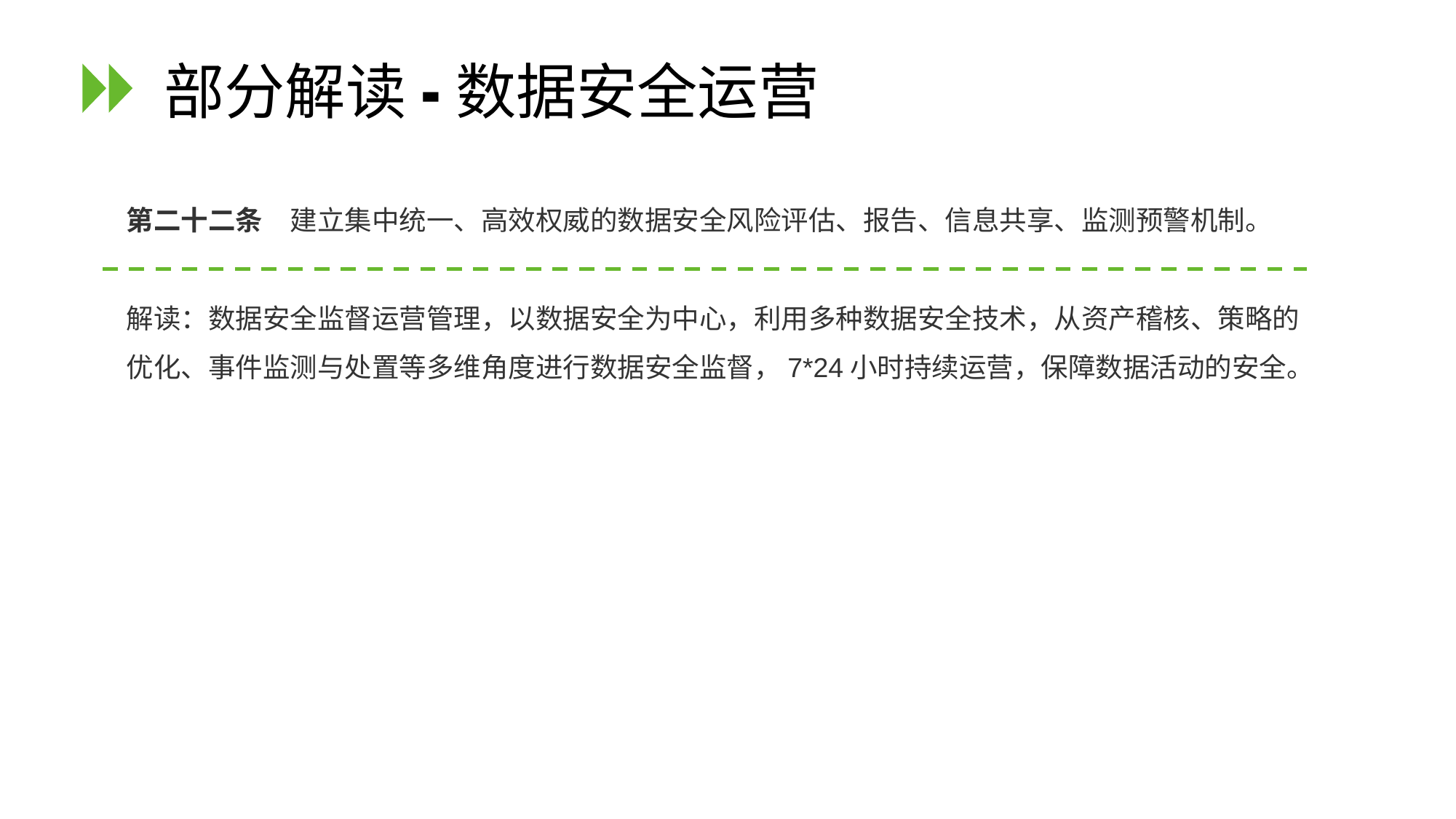

# 部分解读-数据安全运营
第二十二条　建立集中统一、高效权威的数据安全风险评估、报告、信息共享、监测预警机制。

解读：数据安全监督运营管理，以数据安全为中心，利用多种数据安全技术，从资产稽核、策略的优化、事件监测与处置等多维角度进行数据安全监督，7*24小时持续运营，保障数据活动的安全。